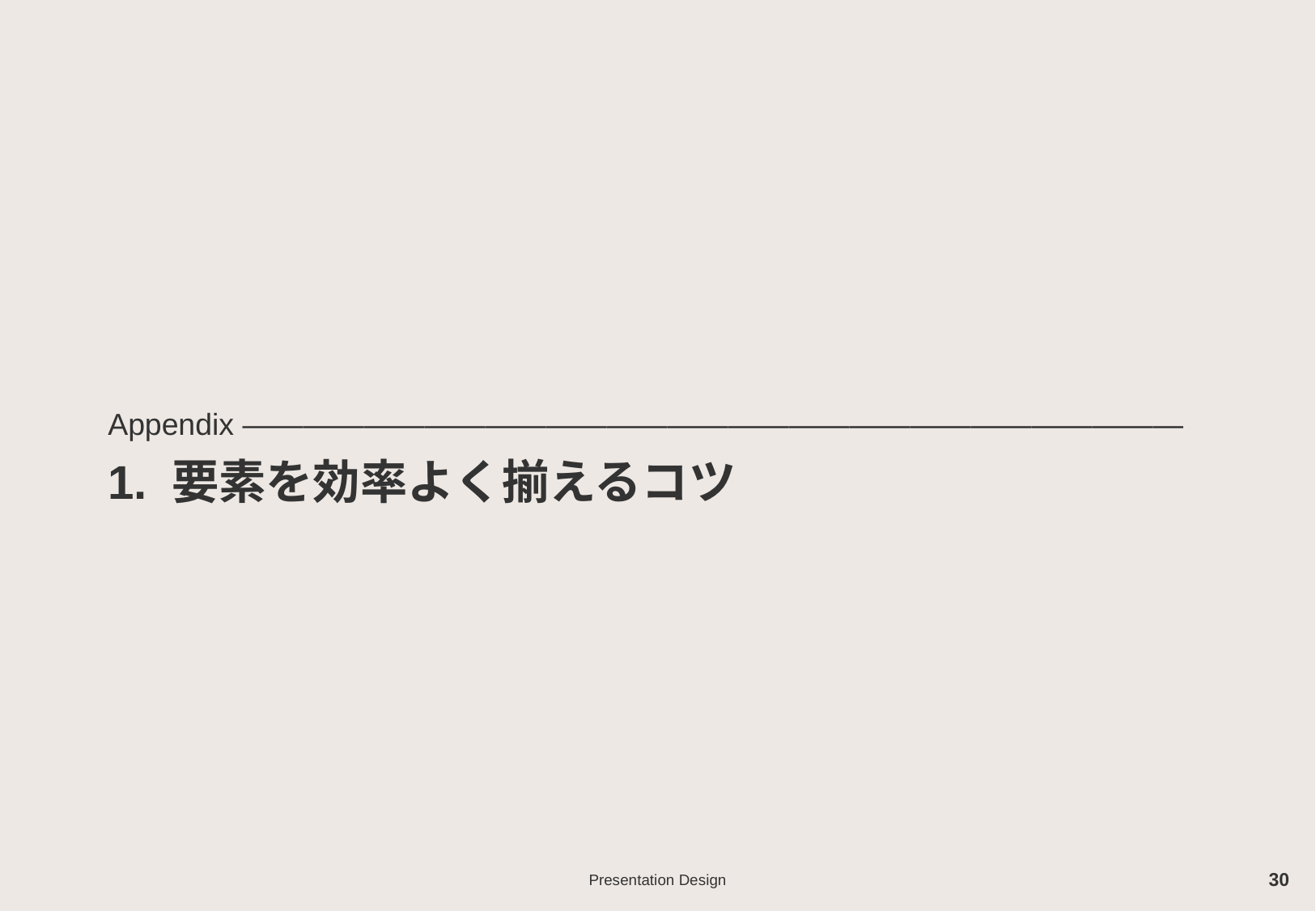

# Appendix ――――――――――――――――――――――――――――――― 1. 要素を効率よく揃えるコツ
Presentation Design
30